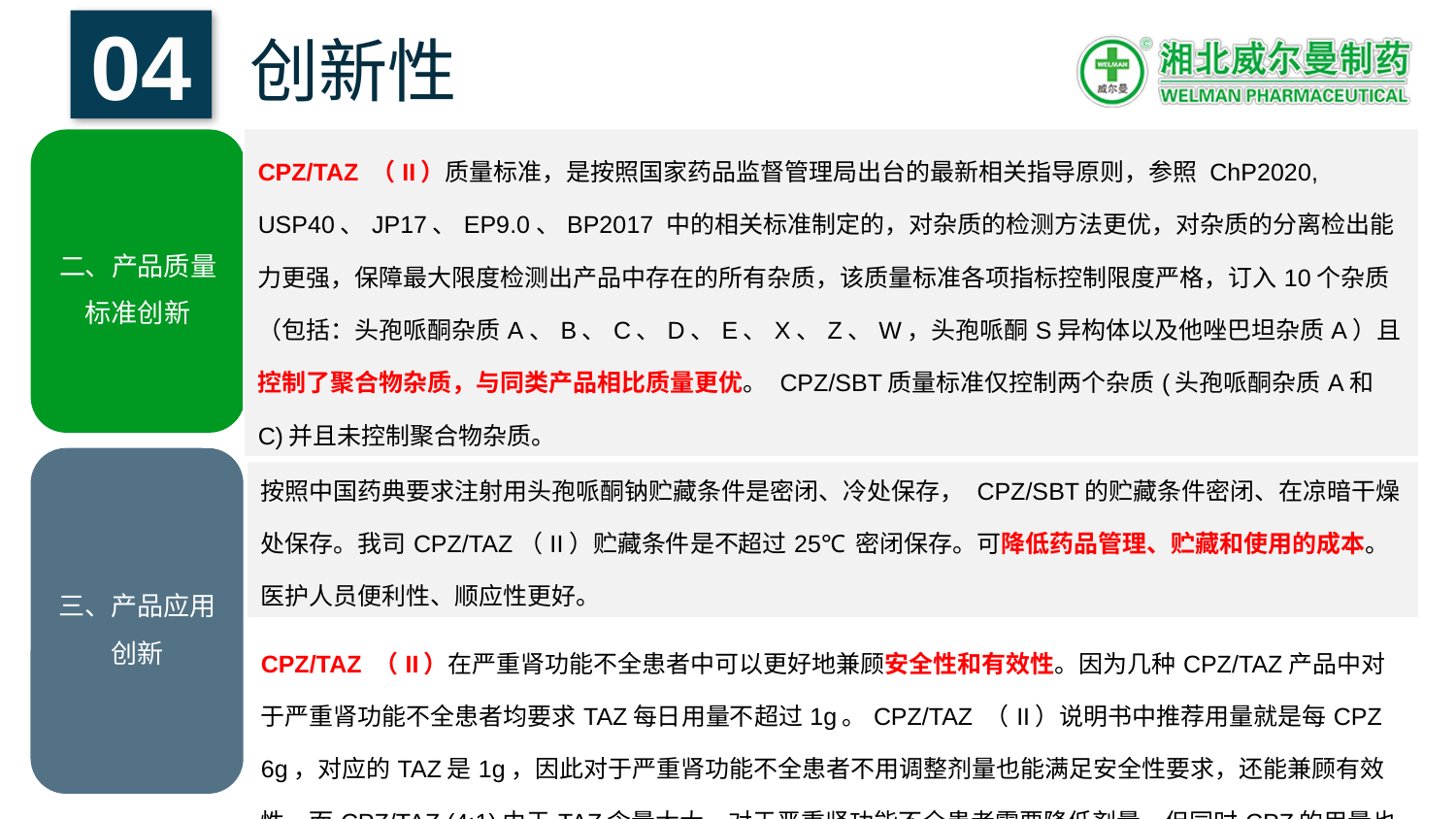

04
创新性
| CPZ/TAZ （II）质量标准，是按照国家药品监督管理局出台的最新相关指导原则，参照 ChP2020, USP40、JP17、EP9.0、BP2017 中的相关标准制定的，对杂质的检测方法更优，对杂质的分离检出能力更强，保障最大限度检测出产品中存在的所有杂质，该质量标准各项指标控制限度严格，订入10个杂质（包括：头孢哌酮杂质A、B、C、D、E、X、Z、W，头孢哌酮S异构体以及他唑巴坦杂质A）且控制了聚合物杂质，与同类产品相比质量更优。 CPZ/SBT质量标准仅控制两个杂质(头孢哌酮杂质A和C)并且未控制聚合物杂质。 |
| --- |
二、产品质量标准创新
| 按照中国药典要求注射用头孢哌酮钠贮藏条件是密闭、冷处保存， CPZ/SBT的贮藏条件密闭、在凉暗干燥处保存。我司CPZ/TAZ（II）贮藏条件是不超过25℃密闭保存。可降低药品管理、贮藏和使用的成本。医护人员便利性、顺应性更好。 |
| --- |
| CPZ/TAZ （II）在严重肾功能不全患者中可以更好地兼顾安全性和有效性。因为几种CPZ/TAZ产品中对于严重肾功能不全患者均要求TAZ每日用量不超过1g。CPZ/TAZ （II）说明书中推荐用量就是每CPZ 6g，对应的TAZ是1g，因此对于严重肾功能不全患者不用调整剂量也能满足安全性要求，还能兼顾有效性。而CPZ/TAZ (4:1)由于TAZ含量太大，对于严重肾功能不全患者需要降低剂量，但同时CPZ的用量也降低了，不利于发挥抗菌作用。 |
三、产品应用创新